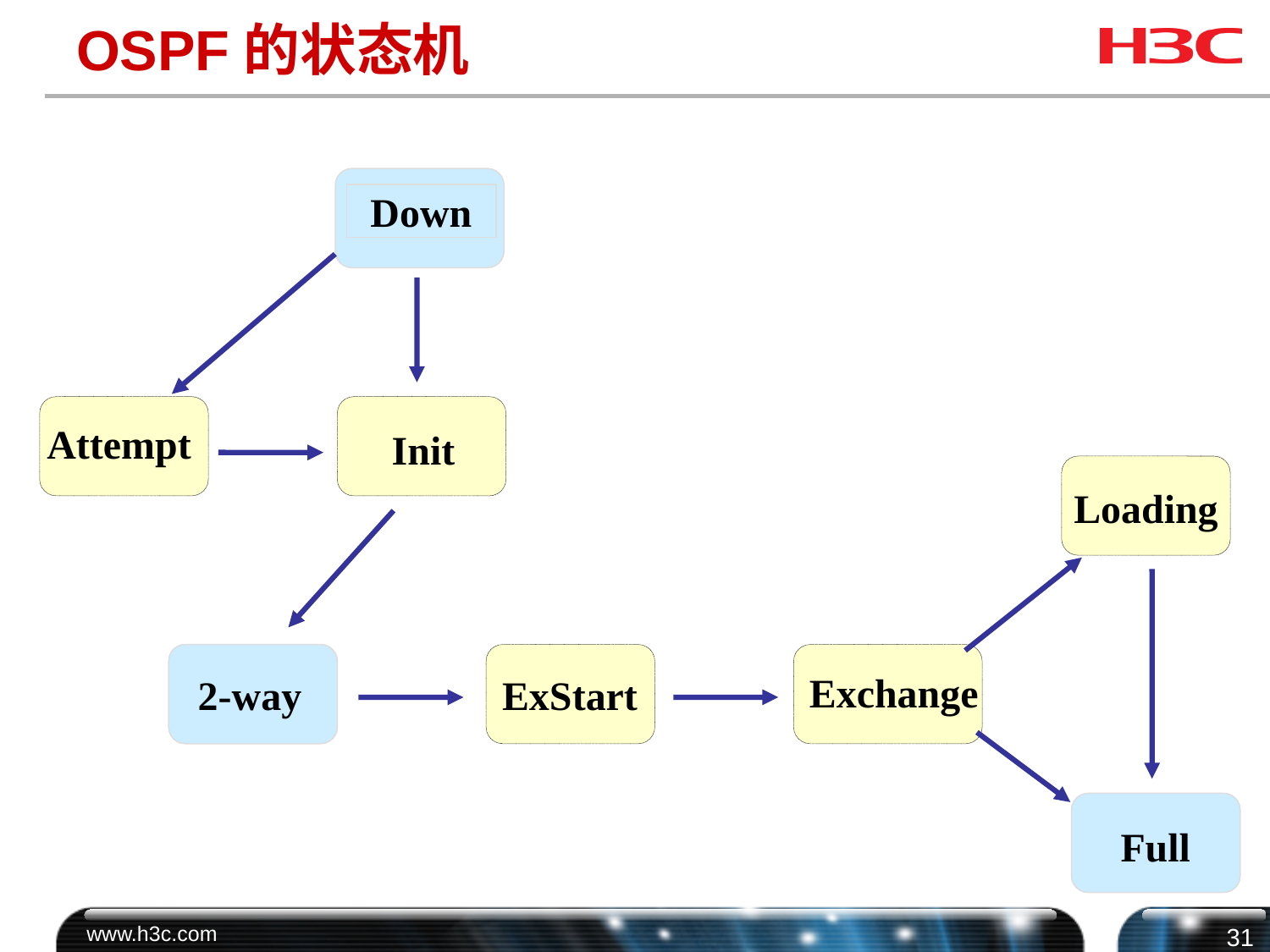

# OSPF的状态机

Down

Attempt
Init

Loading

Exchange
2-way
ExStart

Full